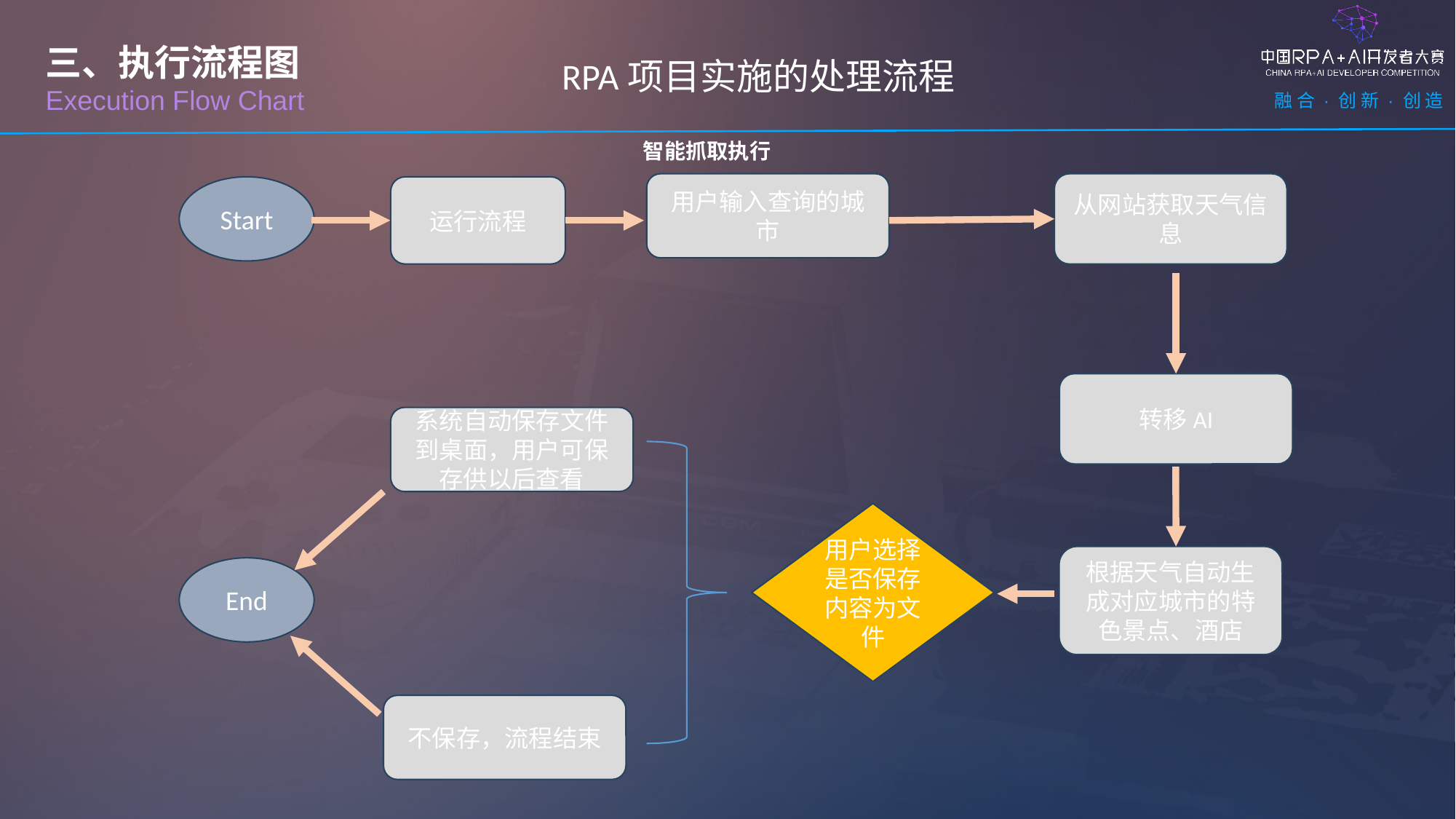

三、执行流程图
Execution Flow Chart
RPA项目实施的处理流程
智能抓取执行
用户输入查询的城市
从网站获取天气信息
Start
运行流程
转移AI
系统自动保存文件到桌面，用户可保存供以后查看

用户选择是否保存内容为文件
根据天气自动生成对应城市的特色景点、酒店
End
不保存，流程结束